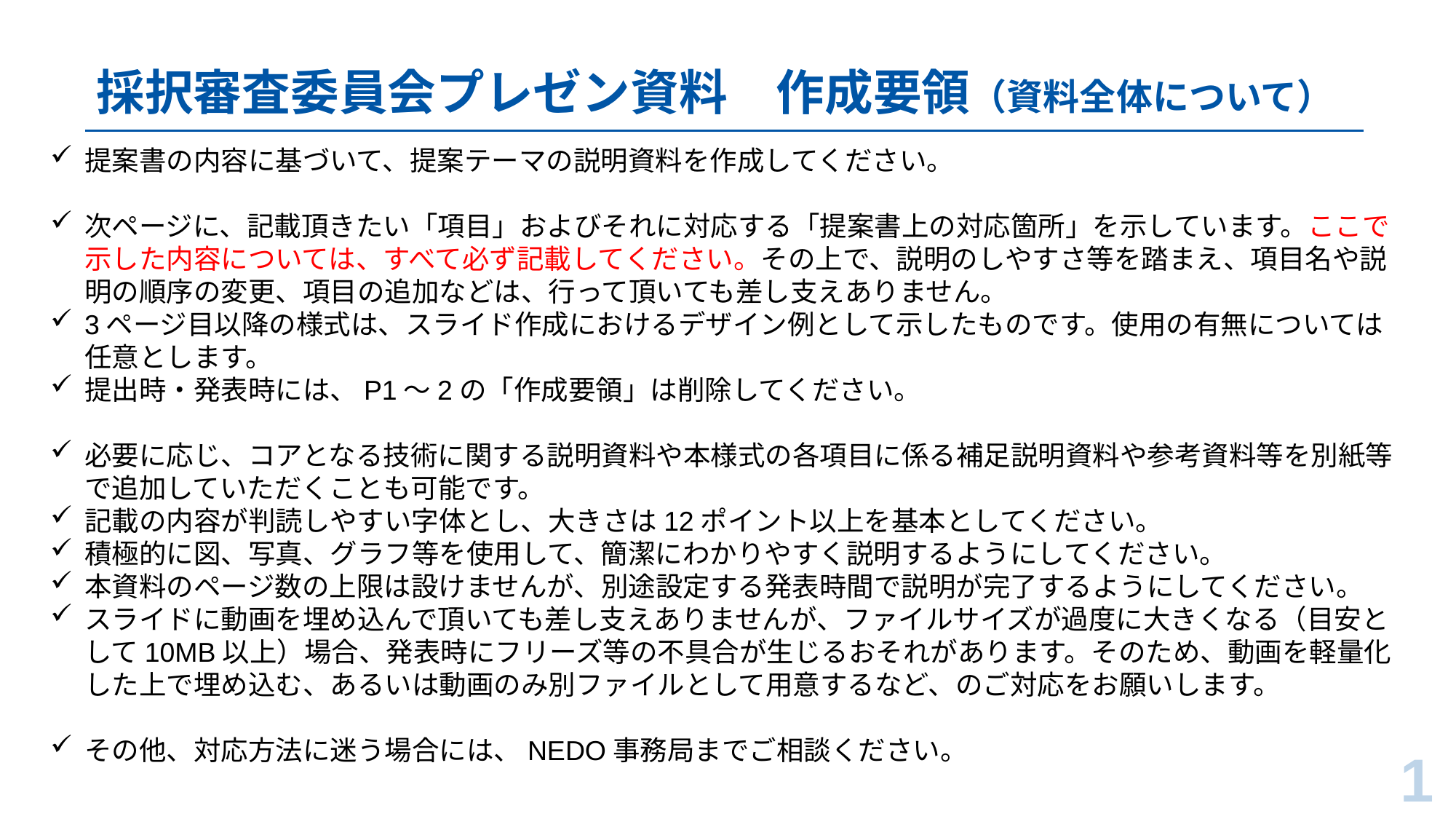

# 採択審査委員会プレゼン資料　作成要領（資料全体について）
提案書の内容に基づいて、提案テーマの説明資料を作成してください。

次ページに、記載頂きたい「項目」およびそれに対応する「提案書上の対応箇所」を示しています。ここで示した内容については、すべて必ず記載してください。その上で、説明のしやすさ等を踏まえ、項目名や説明の順序の変更、項目の追加などは、行って頂いても差し支えありません。
3ページ目以降の様式は、スライド作成におけるデザイン例として示したものです。使用の有無については任意とします。
提出時・発表時には、P1～2の「作成要領」は削除してください。

必要に応じ、コアとなる技術に関する説明資料や本様式の各項目に係る補足説明資料や参考資料等を別紙等で追加していただくことも可能です。
記載の内容が判読しやすい字体とし、大きさは12ポイント以上を基本としてください。
積極的に図、写真、グラフ等を使用して、簡潔にわかりやすく説明するようにしてください。
本資料のページ数の上限は設けませんが、別途設定する発表時間で説明が完了するようにしてください。
スライドに動画を埋め込んで頂いても差し支えありませんが、ファイルサイズが過度に大きくなる（目安として10MB以上）場合、発表時にフリーズ等の不具合が生じるおそれがあります。そのため、動画を軽量化した上で埋め込む、あるいは動画のみ別ファイルとして用意するなど、のご対応をお願いします。

その他、対応方法に迷う場合には、NEDO事務局までご相談ください。
1